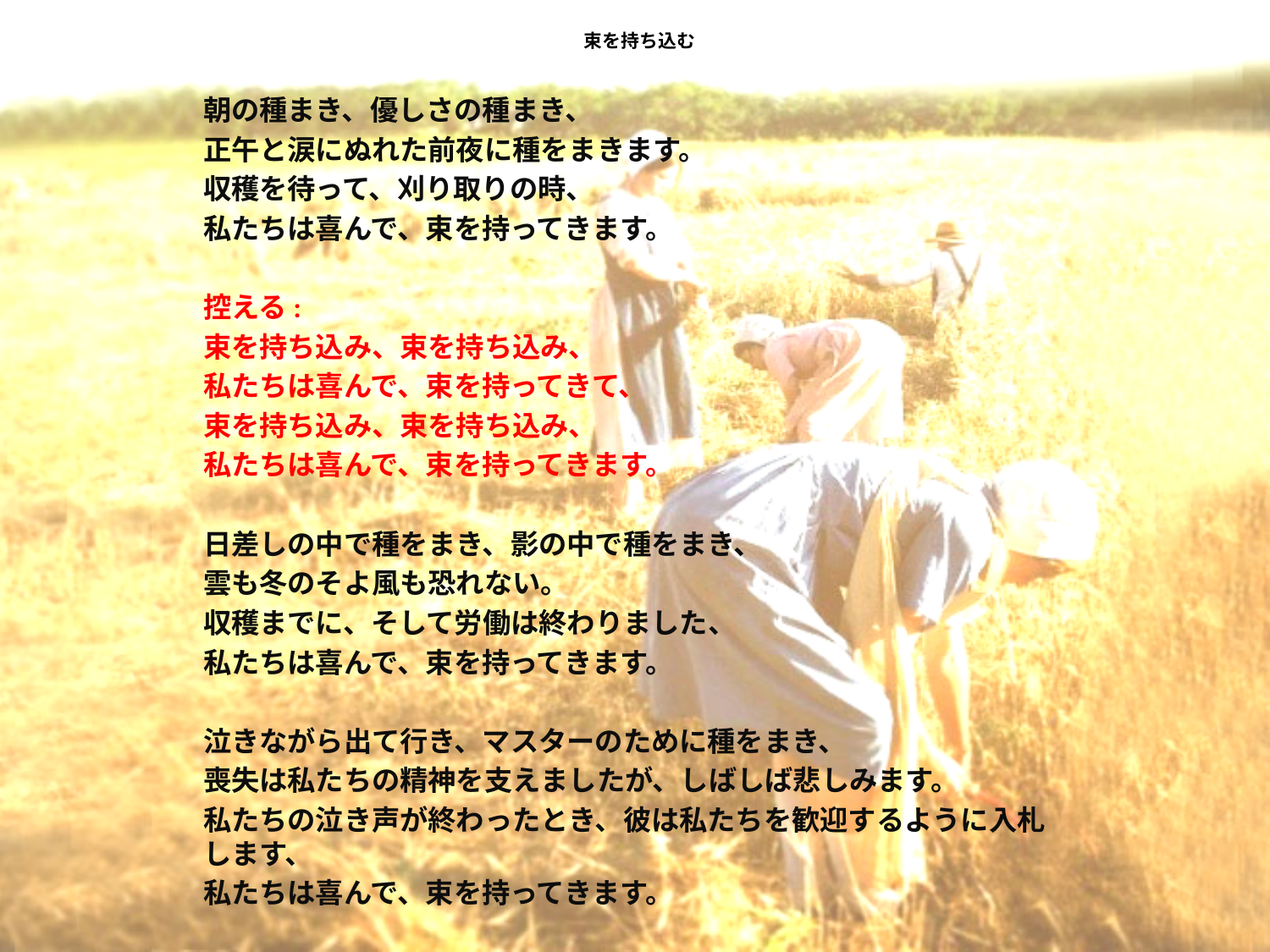

# 束を持ち込む
朝の種まき、優しさの種まき、
正午と涙にぬれた前夜に種をまきます。
収穫を待って、刈り取りの時、
私たちは喜んで、束を持ってきます。

控える:
束を持ち込み、束を持ち込み、
私たちは喜んで、束を持ってきて、
束を持ち込み、束を持ち込み、
私たちは喜んで、束を持ってきます。

日差しの中で種をまき、影の中で種をまき、
雲も冬のそよ風も恐れない。
収穫までに、そして労働は終わりました、
私たちは喜んで、束を持ってきます。

泣きながら出て行き、マスターのために種をまき、
喪失は私たちの精神を支えましたが、しばしば悲しみます。
私たちの泣き声が終わったとき、彼は私たちを歓迎するように入札します、
私たちは喜んで、束を持ってきます。